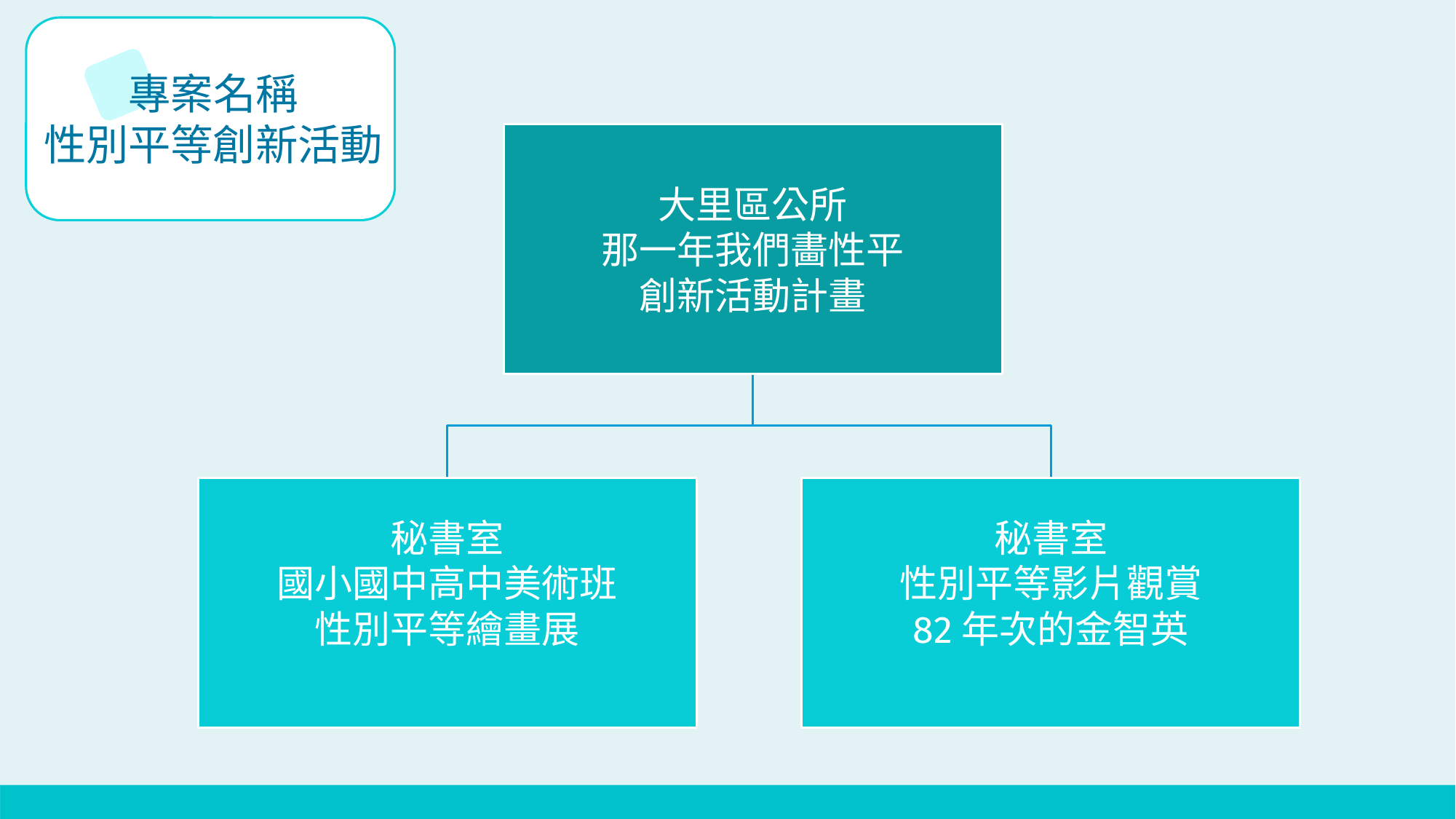

專案名稱
性別平等創新活動
大里區公所
那一年我們畵性平
創新活動計畫
秘書室
國小國中高中美術班
性別平等繪畫展

秘書室
性別平等影片觀賞
82年次的金智英